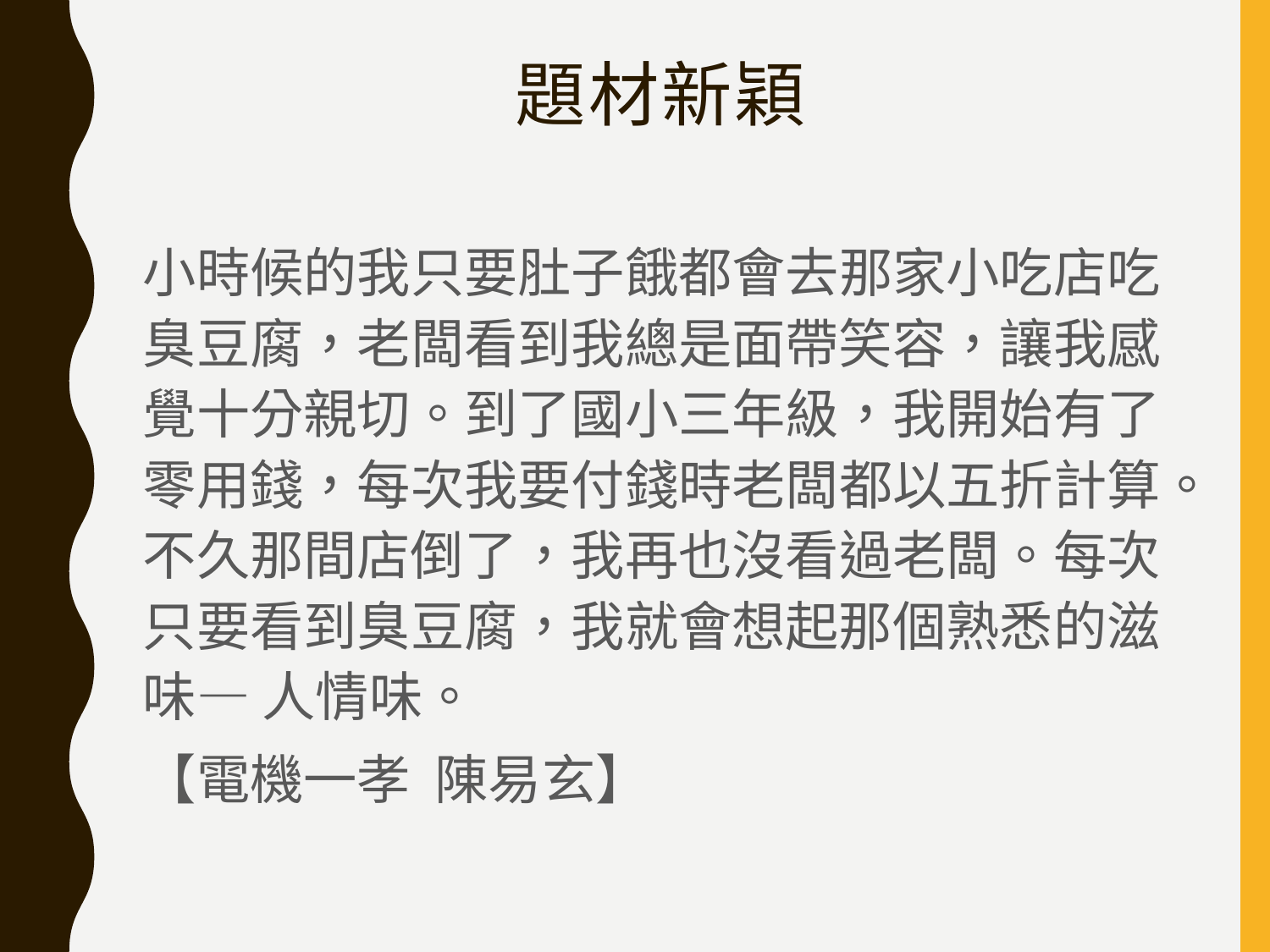

# 題材新穎
小時候的我只要肚子餓都會去那家小吃店吃臭豆腐，老闆看到我總是面帶笑容，讓我感覺十分親切。到了國小三年級，我開始有了零用錢，每次我要付錢時老闆都以五折計算。不久那間店倒了，我再也沒看過老闆。每次只要看到臭豆腐，我就會想起那個熟悉的滋味— 人情味。
【電機一孝  陳易玄】